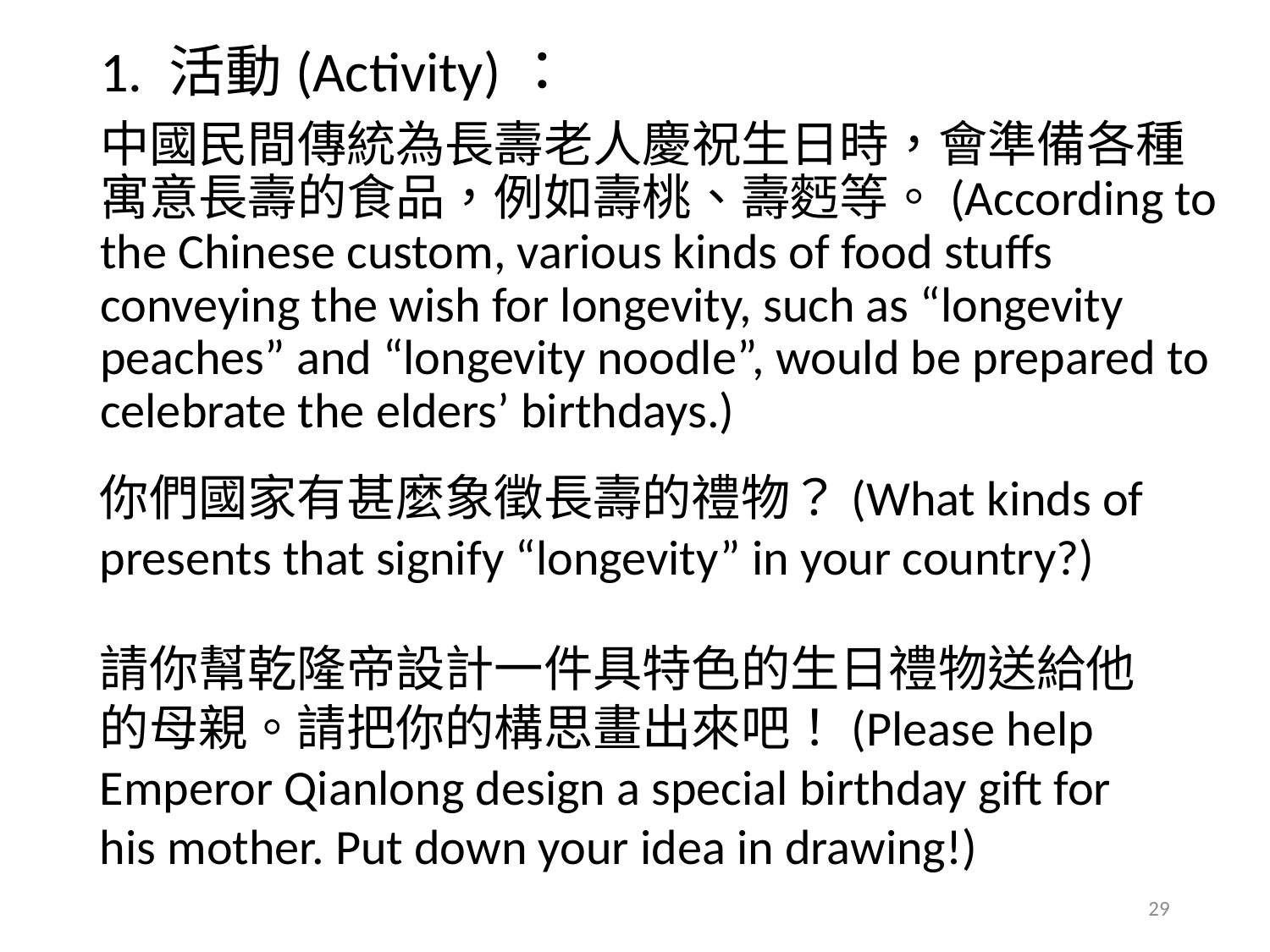

# 1. 活動(Activity)：
中國民間傳統為長壽老人慶祝生日時，會準備各種寓意長壽的食品，例如壽桃、壽麫等。(According to the Chinese custom, various kinds of food stuffs conveying the wish for longevity, such as “longevity peaches” and “longevity noodle”, would be prepared to celebrate the elders’ birthdays.)

你們國家有甚麼象徵長壽的禮物？(What kinds of presents that signify “longevity” in your country?)

請你幫乾隆帝設計一件具特色的生日禮物送給他的母親。請把你的構思畫出來吧！(Please help Emperor Qianlong design a special birthday gift for his mother. Put down your idea in drawing!)

29